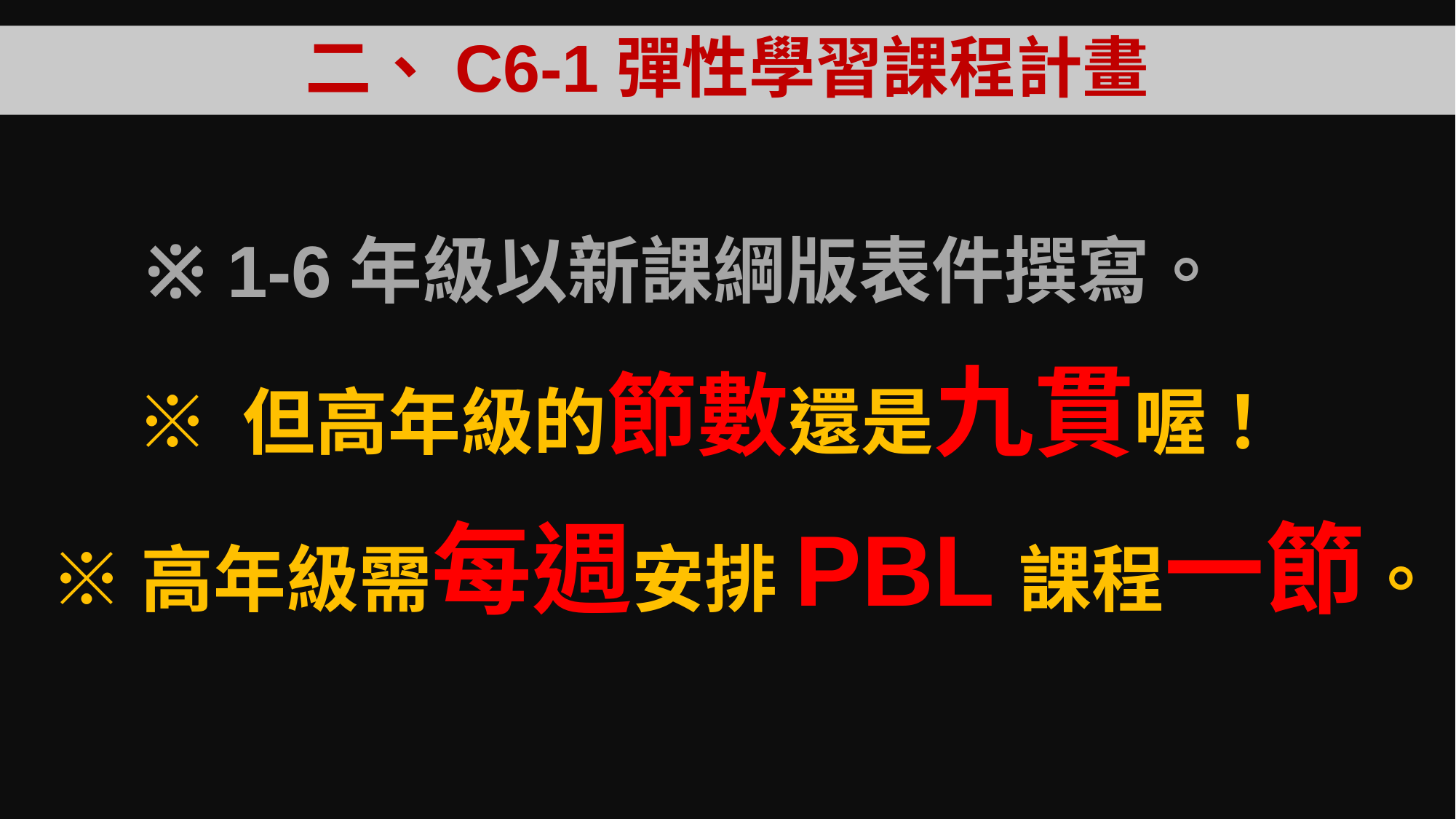

# 二、C6-1彈性學習課程計畫
※ 1-6年級以新課綱版表件撰寫。
※ 但高年級的節數還是九貫喔！
※高年級需每週安排PBL課程一節。